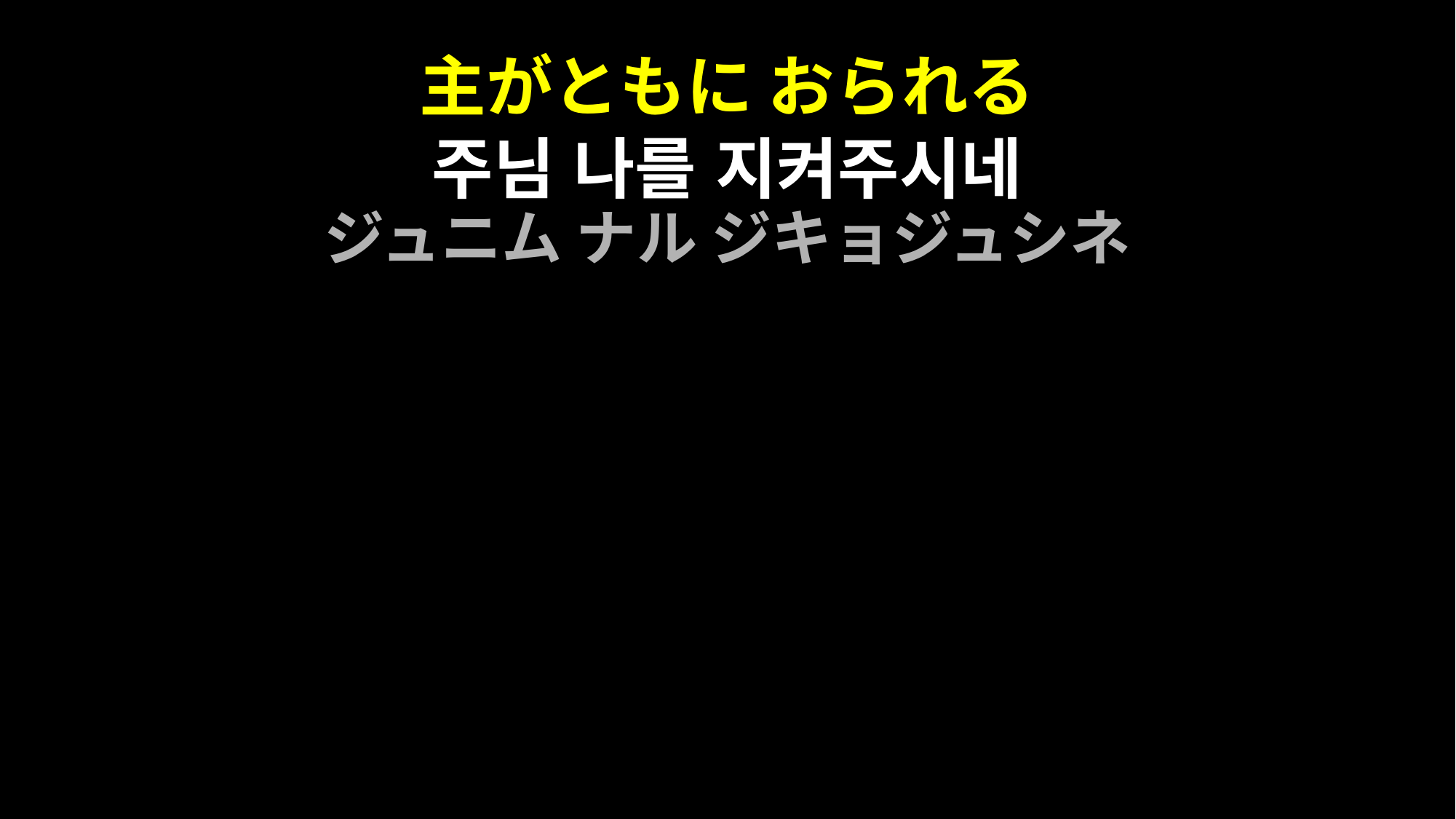

主がともに おられる
주님 나를 지켜주시네
ジュニム ナル ジキョジュシネ